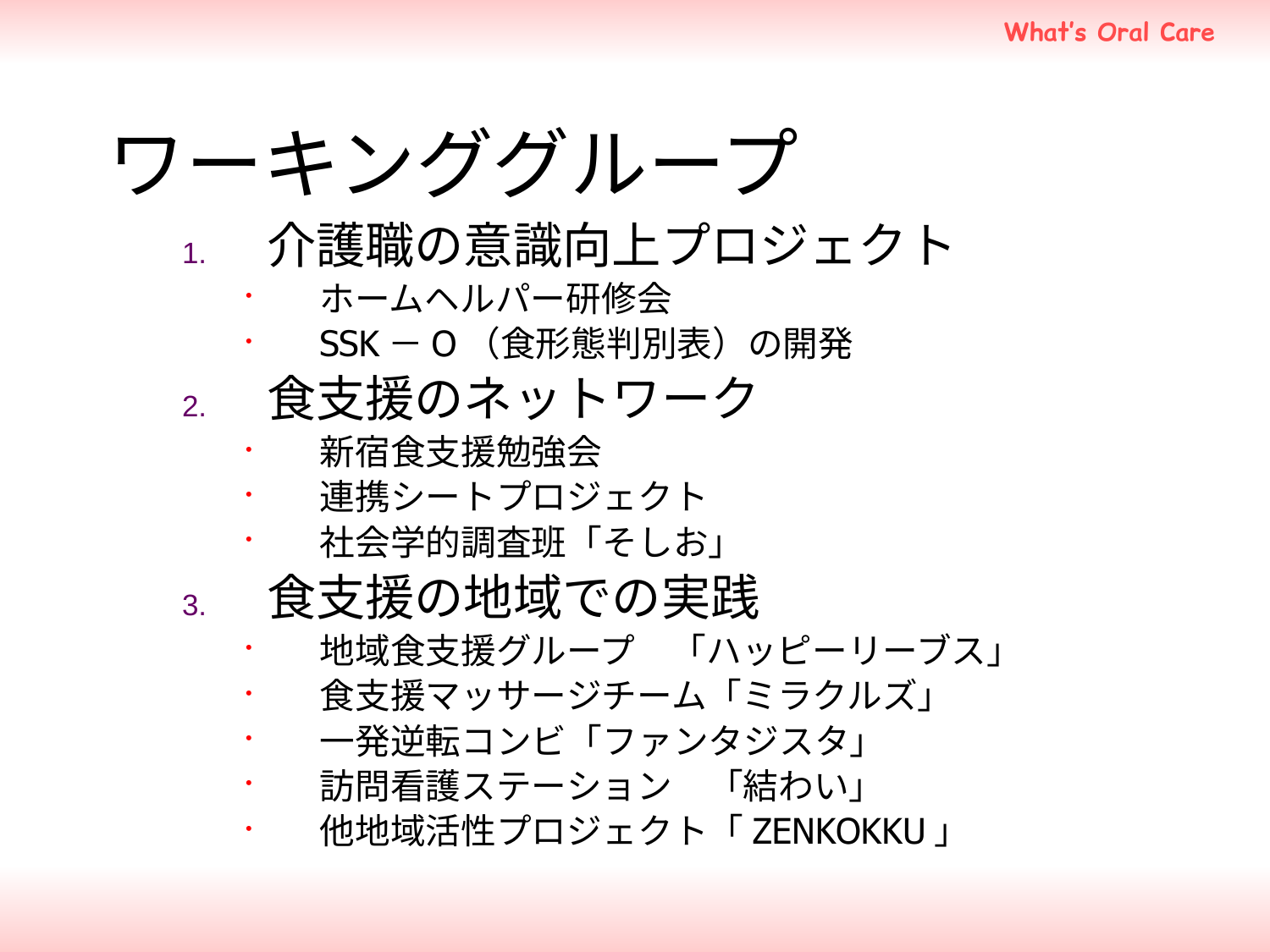

ワーキンググループ
介護職の意識向上プロジェクト
ホームヘルパー研修会
SSK－O（食形態判別表）の開発
食支援のネットワーク
新宿食支援勉強会
連携シートプロジェクト
社会学的調査班「そしお」
食支援の地域での実践
地域食支援グループ　「ハッピーリーブス」
食支援マッサージチーム「ミラクルズ」
一発逆転コンビ「ファンタジスタ」
訪問看護ステーション　「結わい」
他地域活性プロジェクト「ZENKOKKU」